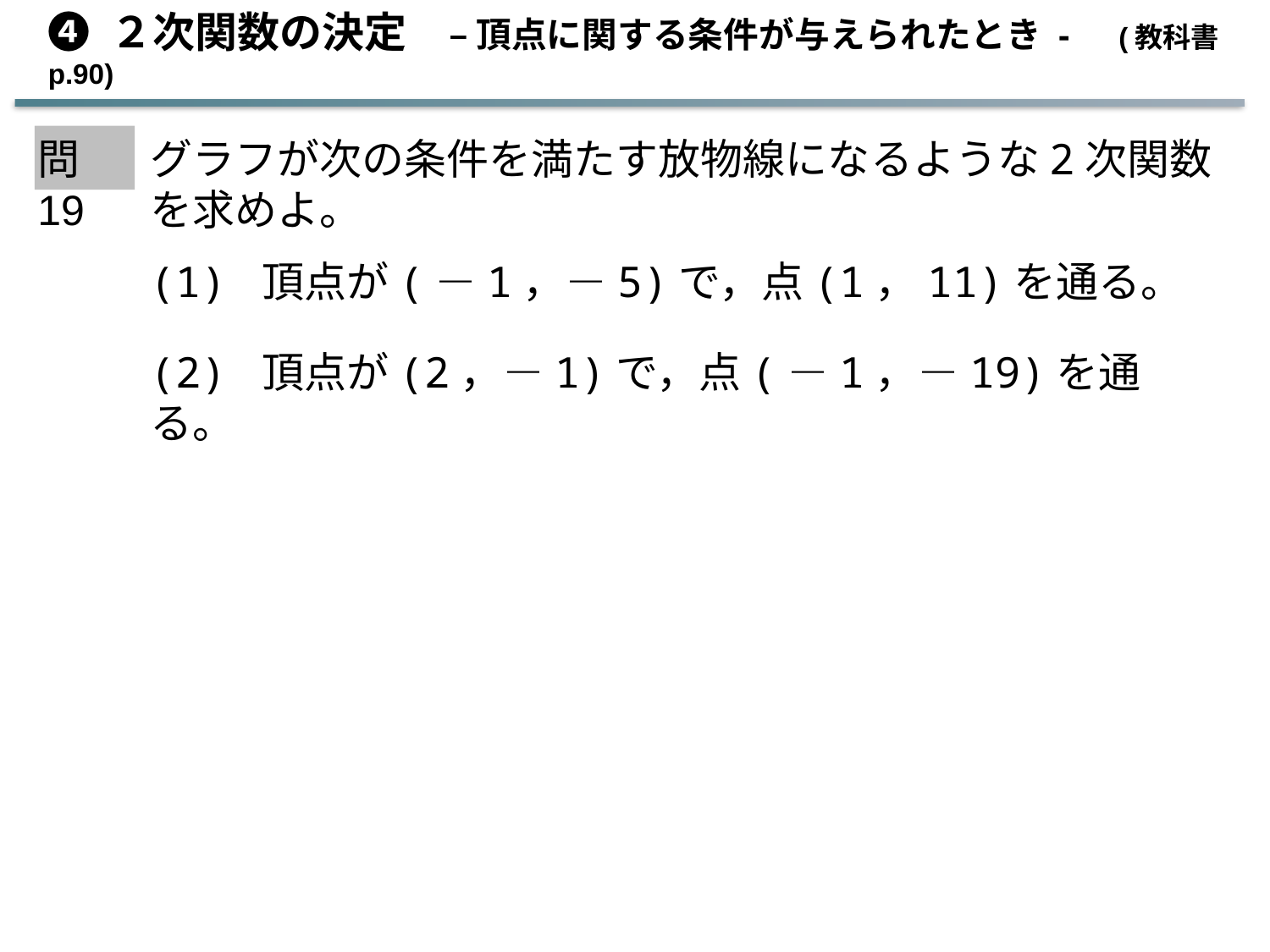

➍ ２次関数の決定　– 頂点に関する条件が与えられたとき -     (教科書 p.90)
問19

グラフが次の条件を満たす放物線になるような2次関数を求めよ。
(1) 頂点が(－1，－5)で，点(1，11)を通る。
(2) 頂点が(2，－1)で，点(－1，－19)を通る。